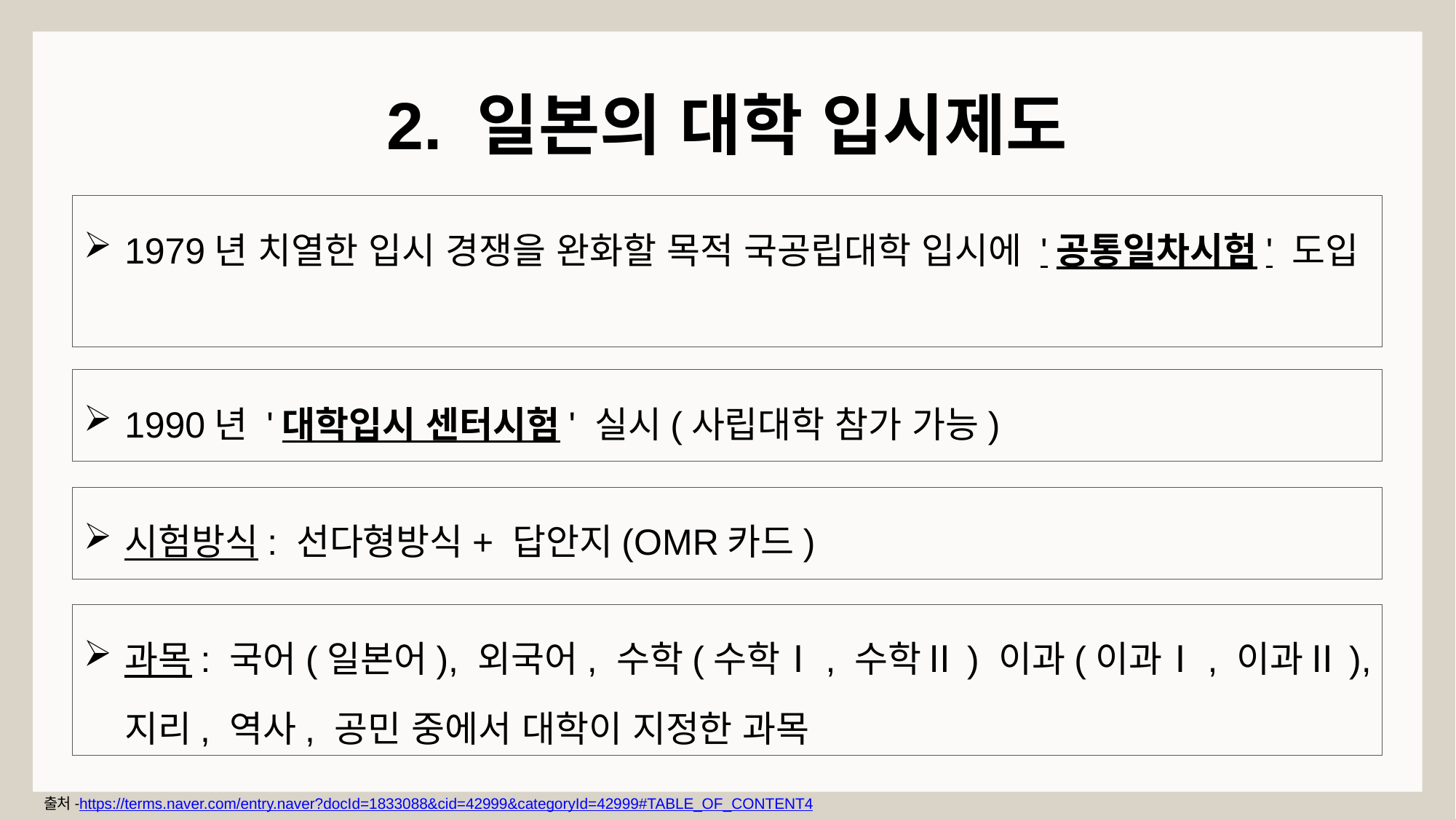

# 2. 일본의 대학 입시제도
1979년 치열한 입시 경쟁을 완화할 목적 국공립대학 입시에 '공통일차시험' 도입
1990년 '대학입시 센터시험' 실시(사립대학 참가 가능)
시험방식: 선다형방식+ 답안지(OMR카드)
과목: 국어(일본어), 외국어, 수학(수학Ⅰ, 수학Ⅱ) 이과(이과Ⅰ, 이과Ⅱ), 지리, 역사, 공민 중에서 대학이 지정한 과목
출처-https://terms.naver.com/entry.naver?docId=1833088&cid=42999&categoryId=42999#TABLE_OF_CONTENT4